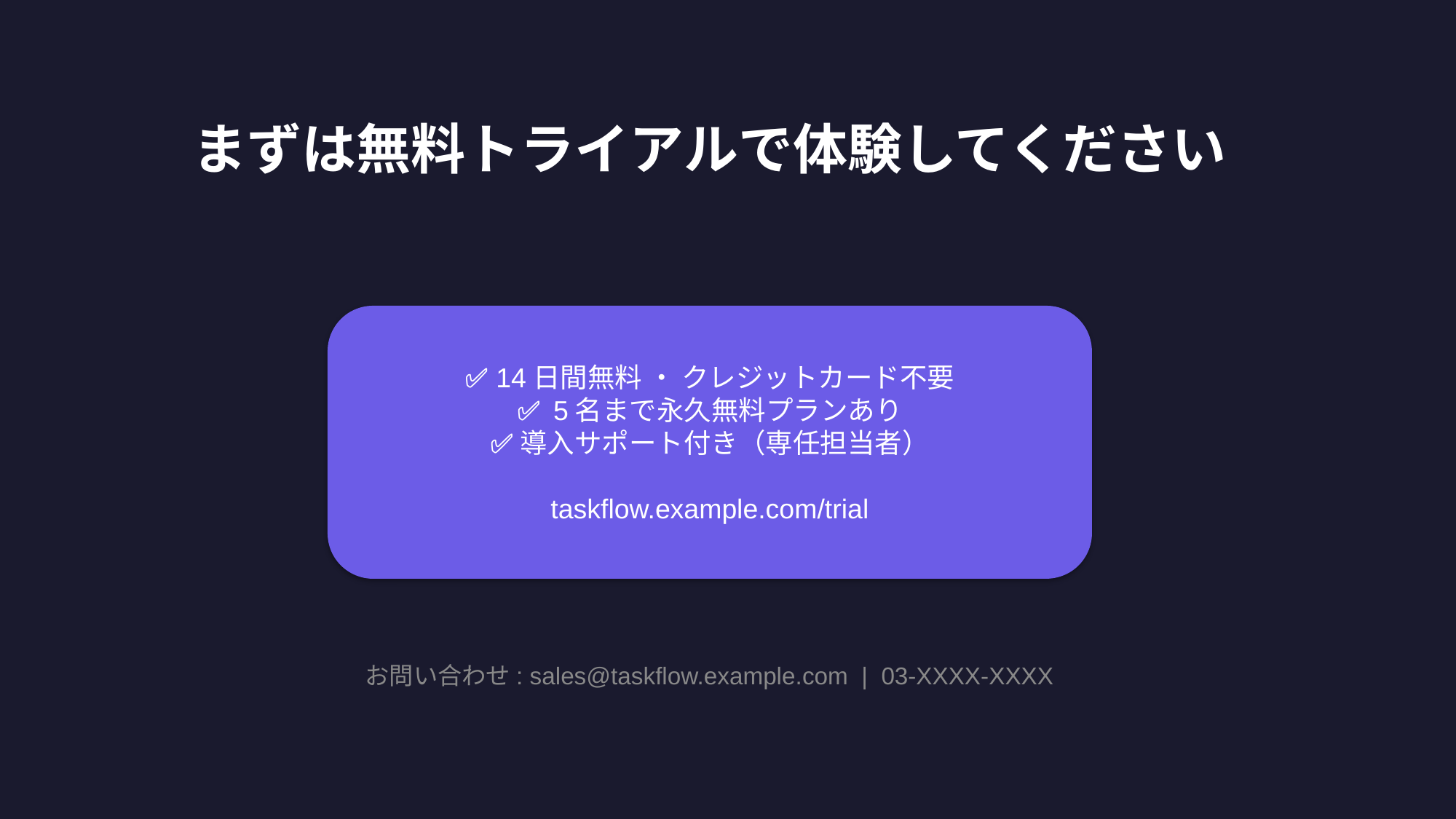

まずは無料トライアルで体験してください
✅ 14日間無料 ・ クレジットカード不要
✅ 5名まで永久無料プランあり
✅ 導入サポート付き（専任担当者）
taskflow.example.com/trial
お問い合わせ: sales@taskflow.example.com  |  03-XXXX-XXXX